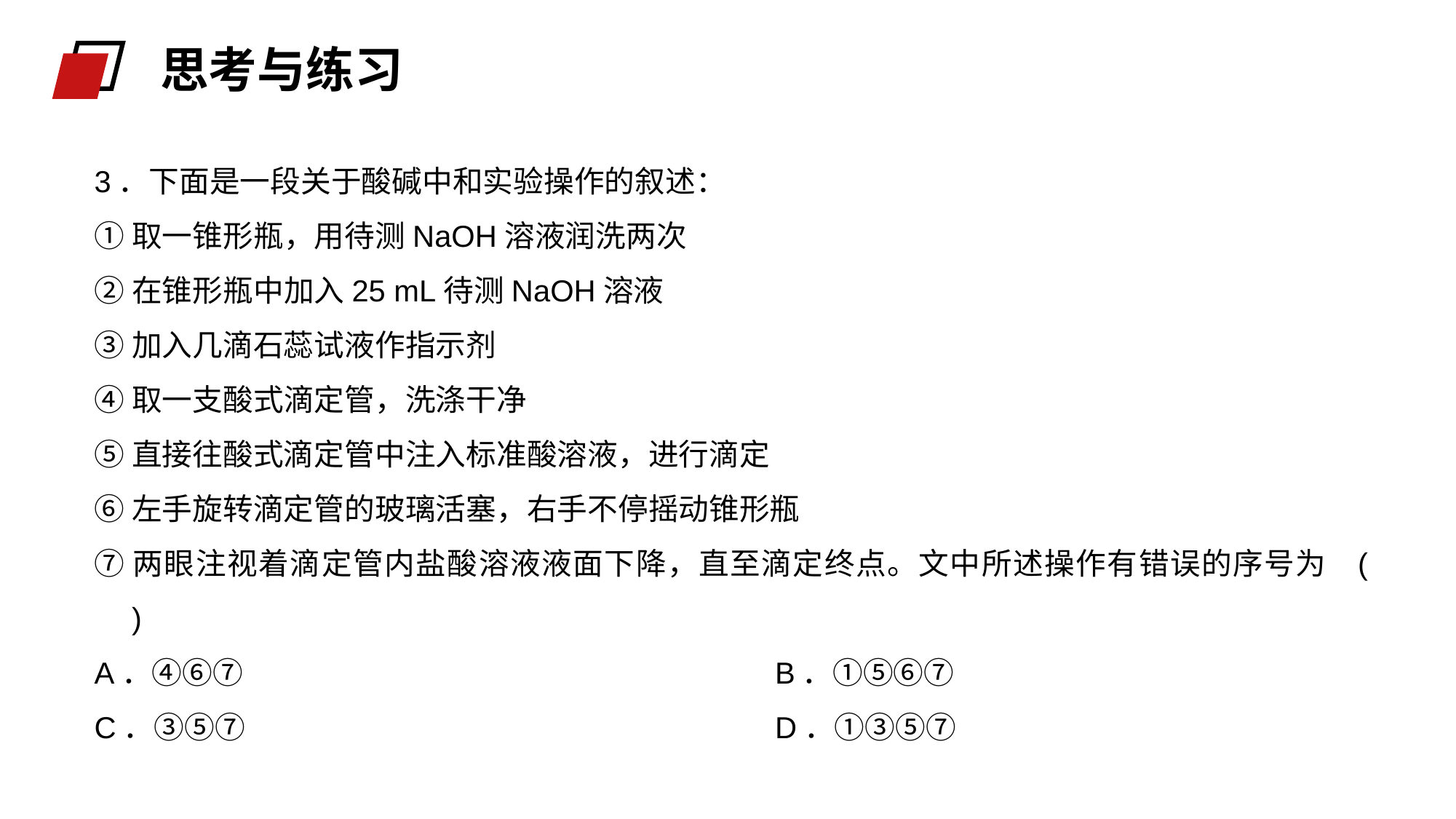

思考与练习
3．下面是一段关于酸碱中和实验操作的叙述：
①取一锥形瓶，用待测NaOH溶液润洗两次
②在锥形瓶中加入25 mL待测NaOH溶液
③加入几滴石蕊试液作指示剂
④取一支酸式滴定管，洗涤干净
⑤直接往酸式滴定管中注入标准酸溶液，进行滴定
⑥左手旋转滴定管的玻璃活塞，右手不停摇动锥形瓶
⑦两眼注视着滴定管内盐酸溶液液面下降，直至滴定终点。文中所述操作有错误的序号为   (　　)
A．④⑥⑦　　　　　　	B．①⑤⑥⑦
C．③⑤⑦  	D．①③⑤⑦